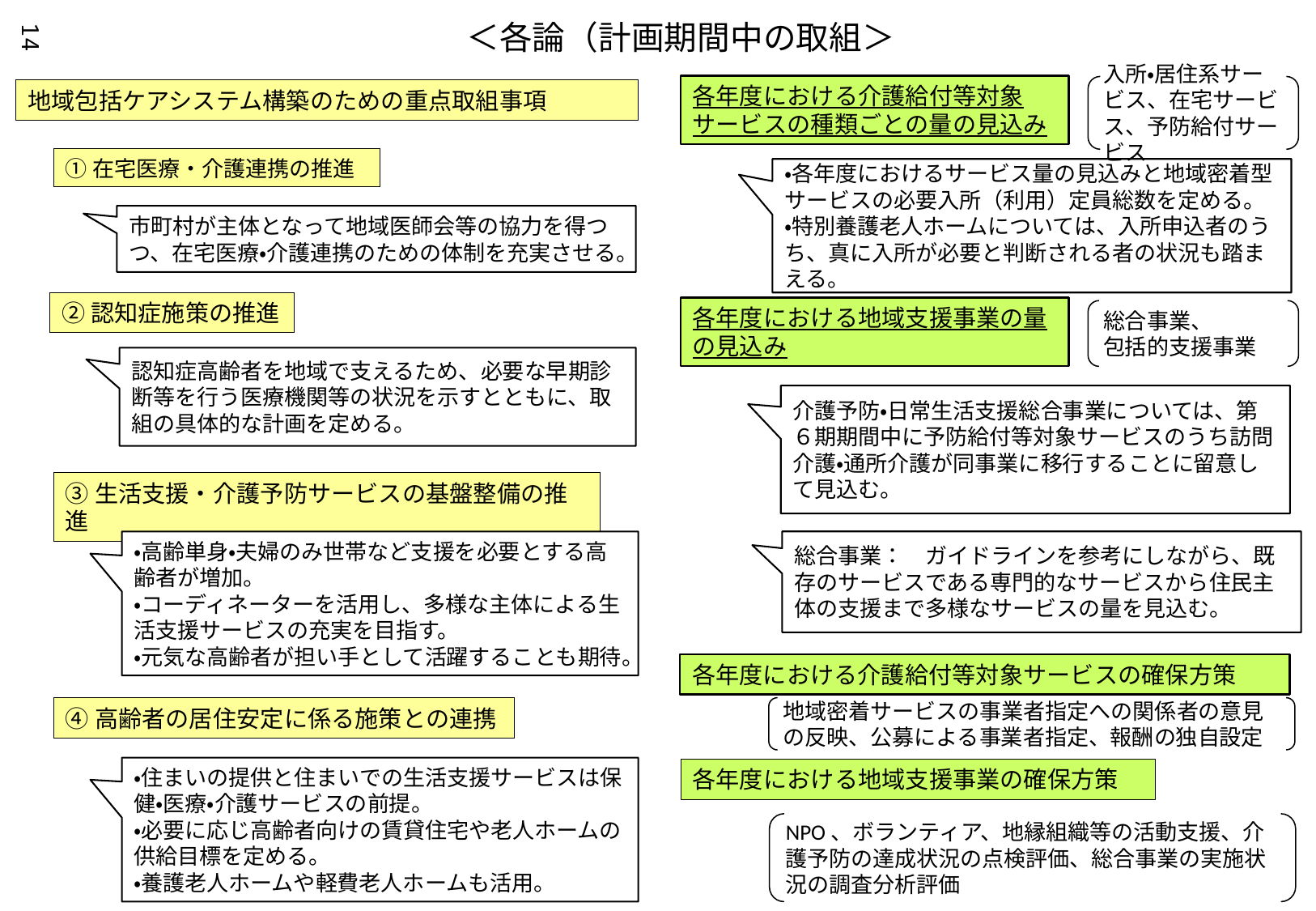

＜各論（計画期間中の取組＞
14
各年度における介護給付等対象サービスの種類ごとの量の見込み
入所・居住系サービス、在宅サービス、予防給付サービス
地域包括ケアシステム構築のための重点取組事項
①在宅医療・介護連携の推進
・各年度におけるサービス量の見込みと地域密着型サービスの必要入所（利用）定員総数を定める。
・特別養護老人ホームについては、入所申込者のうち、真に入所が必要と判断される者の状況も踏まえる。
市町村が主体となって地域医師会等の協力を得つつ、在宅医療・介護連携のための体制を充実させる。
②認知症施策の推進
各年度における地域支援事業の量の見込み
総合事業、
包括的支援事業
認知症高齢者を地域で支えるため、必要な早期診断等を行う医療機関等の状況を示すとともに、取組の具体的な計画を定める。
介護予防・日常生活支援総合事業については、第６期期間中に予防給付等対象サービスのうち訪問介護・通所介護が同事業に移行することに留意して見込む。
③生活支援・介護予防サービスの基盤整備の推進
総合事業：　ガイドラインを参考にしながら、既存のサービスである専門的なサービスから住民主体の支援まで多様なサービスの量を見込む。
・高齢単身・夫婦のみ世帯など支援を必要とする高齢者が増加。
・コーディネーターを活用し、多様な主体による生活支援サービスの充実を目指す。
・元気な高齢者が担い手として活躍することも期待。
各年度における介護給付等対象サービスの確保方策
④高齢者の居住安定に係る施策との連携
地域密着サービスの事業者指定への関係者の意見の反映、公募による事業者指定、報酬の独自設定
・住まいの提供と住まいでの生活支援サービスは保健・医療・介護サービスの前提。
・必要に応じ高齢者向けの賃貸住宅や老人ホームの供給目標を定める。
・養護老人ホームや軽費老人ホームも活用。
各年度における地域支援事業の確保方策
NPO、ボランティア、地縁組織等の活動支援、介護予防の達成状況の点検評価、総合事業の実施状況の調査分析評価